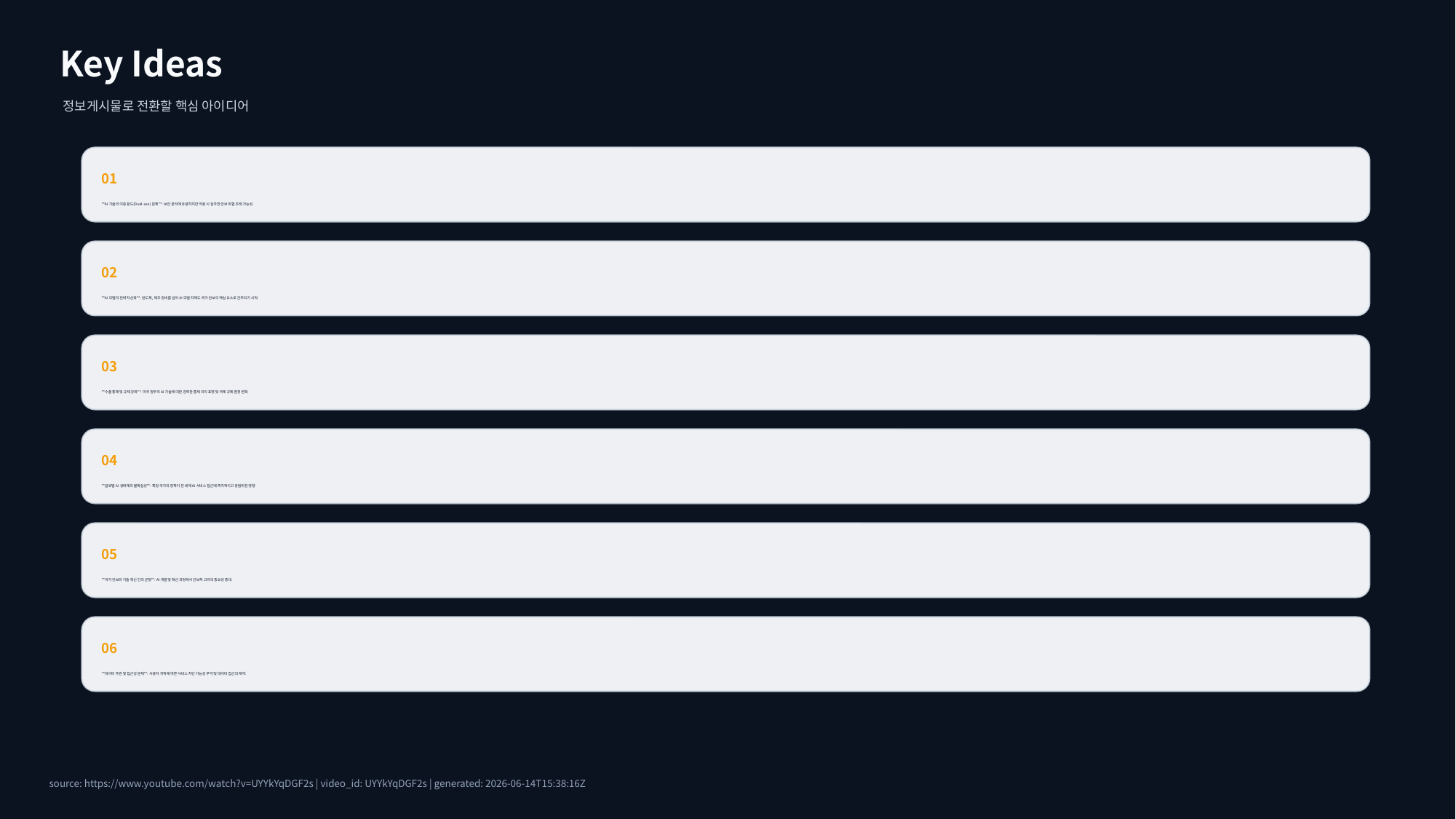

Key Ideas
정보게시물로 전환할 핵심 아이디어

01
**AI 기술의 이중 용도(Dual-use) 문제**: 보안 분석에 유용하지만 악용 시 심각한 안보 위협 초래 가능성.

02
**AI 모델의 전략 자산화**: 반도체, 제조 장비를 넘어 AI 모델 자체도 국가 안보의 핵심 요소로 간주되기 시작.

03
**수출 통제 및 규제 강화**: 미국 정부의 AI 기술에 대한 강력한 통제 의지 표명 및 국제 규제 환경 변화.

04
**글로벌 AI 생태계의 불확실성**: 특정 국가의 정책이 전 세계 AI 서비스 접근에 즉각적이고 광범위한 영향.

05
**국가 안보와 기술 혁신 간의 균형**: AI 개발 및 확산 과정에서 안보적 고려의 중요성 증대.

06
**데이터 주권 및 접근성 문제**: 사용자 국적에 따른 서비스 차단 가능성 부각 및 데이터 접근의 제약.
source: https://www.youtube.com/watch?v=UYYkYqDGF2s | video_id: UYYkYqDGF2s | generated: 2026-06-14T15:38:16Z